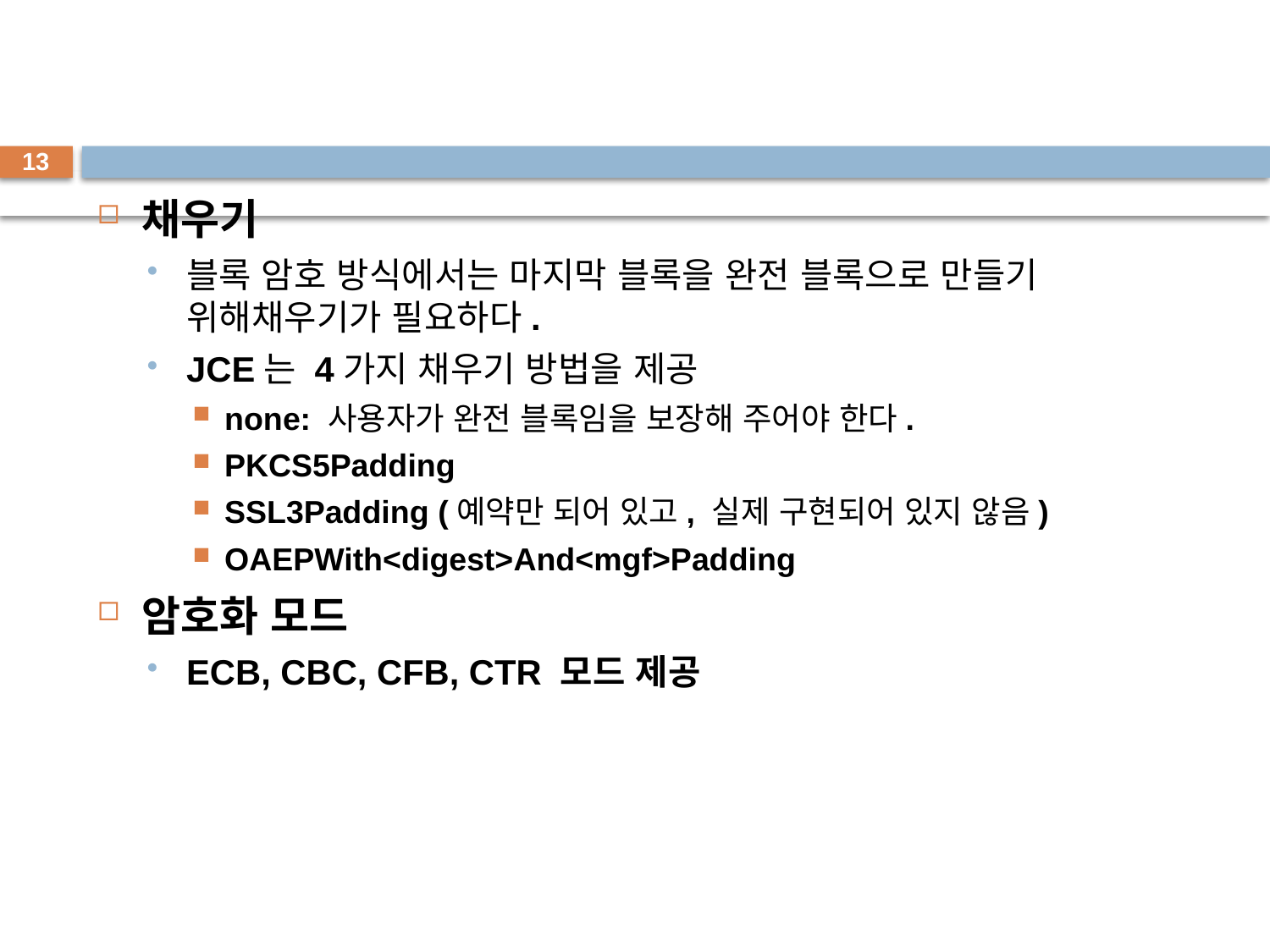

#
13
채우기
블록 암호 방식에서는 마지막 블록을 완전 블록으로 만들기 위해채우기가 필요하다.
JCE는 4가지 채우기 방법을 제공
none: 사용자가 완전 블록임을 보장해 주어야 한다.
PKCS5Padding
SSL3Padding (예약만 되어 있고, 실제 구현되어 있지 않음)
OAEPWith<digest>And<mgf>Padding
암호화 모드
ECB, CBC, CFB, CTR 모드 제공